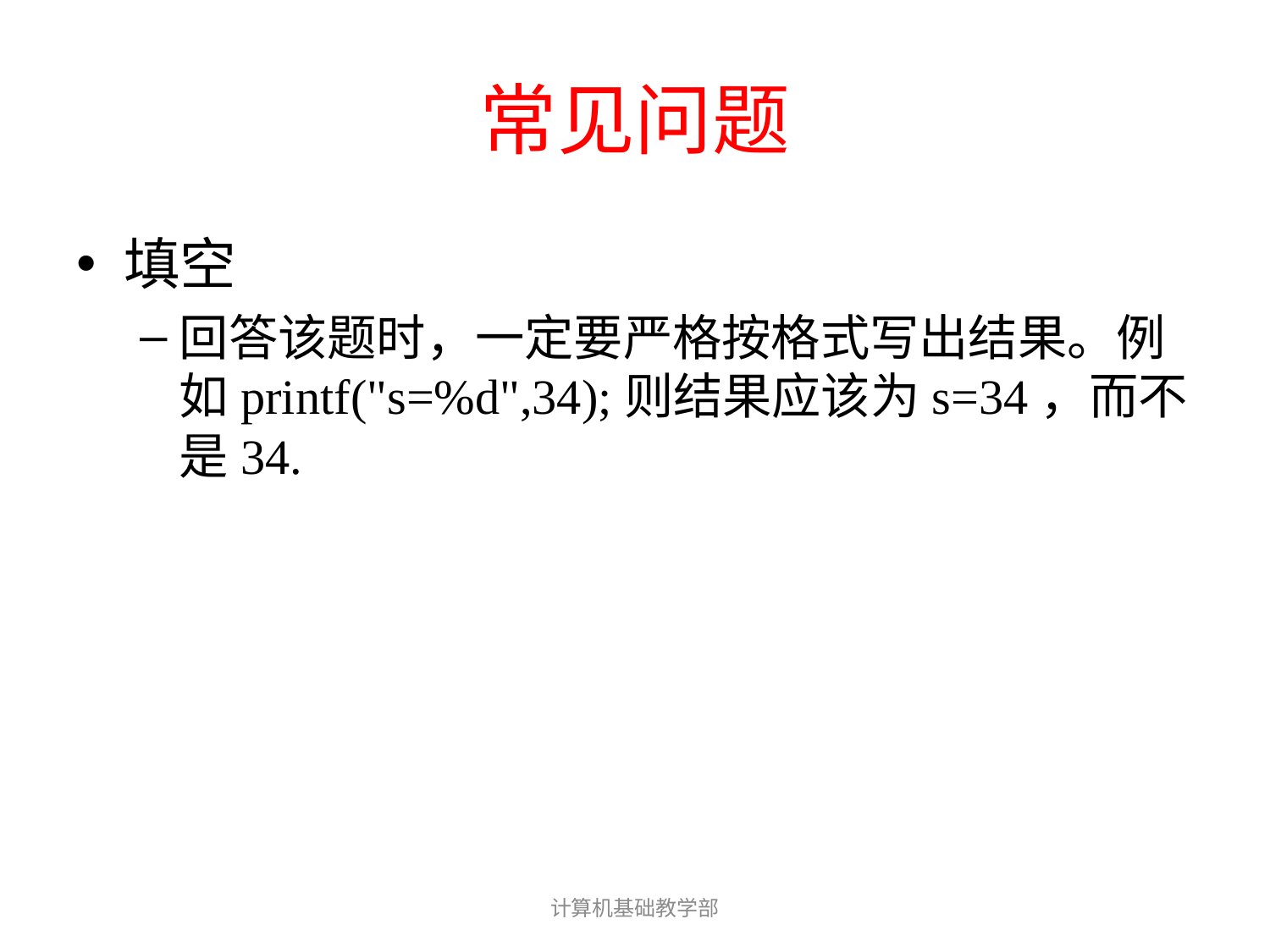

# 常见问题
填空
回答该题时，一定要严格按格式写出结果。例如printf("s=%d",34);则结果应该为s=34，而不是34.
计算机基础教学部